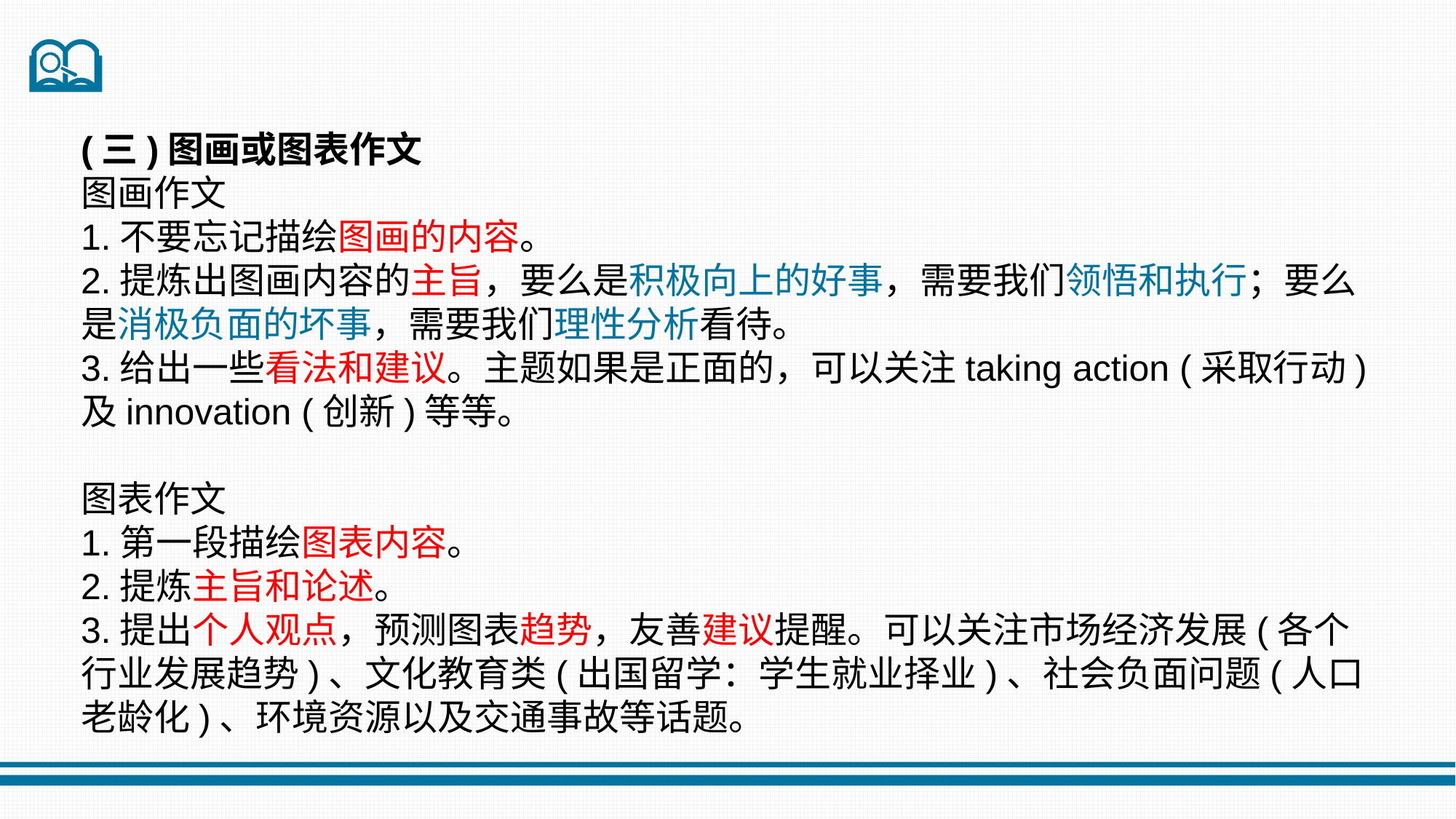

(三)图画或图表作文
图画作文
1.不要忘记描绘图画的内容。
2.提炼出图画内容的主旨，要么是积极向上的好事，需要我们领悟和执行；要么是消极负面的坏事，需要我们理性分析看待。
3.给出一些看法和建议。主题如果是正面的，可以关注taking action (采取行动)及innovation (创新)等等。

图表作文
1.第一段描绘图表内容。
2.提炼主旨和论述。
3.提出个人观点，预测图表趋势，友善建议提醒。可以关注市场经济发展(各个行业发展趋势)、文化教育类(出国留学：学生就业择业)、社会负面问题(人口老龄化)、环境资源以及交通事故等话题。